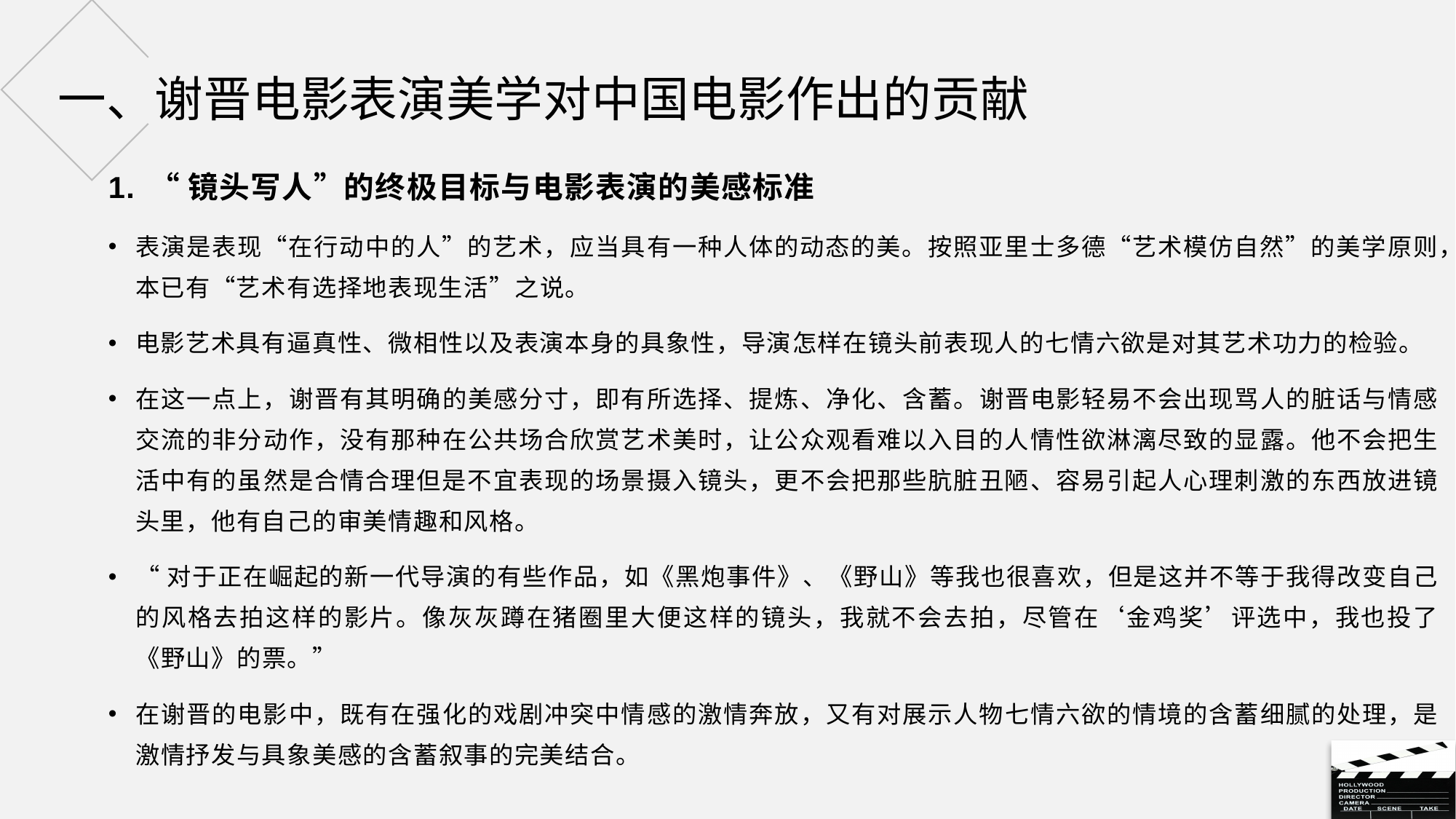

# 一、谢晋电影表演美学对中国电影作出的贡献
“镜头写人”的终极目标与电影表演的美感标准
表演是表现“在行动中的人”的艺术，应当具有一种人体的动态的美。按照亚里士多德“艺术模仿自然”的美学原则，本已有“艺术有选择地表现生活”之说。
电影艺术具有逼真性、微相性以及表演本身的具象性，导演怎样在镜头前表现人的七情六欲是对其艺术功力的检验。
在这一点上，谢晋有其明确的美感分寸，即有所选择、提炼、净化、含蓄。谢晋电影轻易不会出现骂人的脏话与情感交流的非分动作，没有那种在公共场合欣赏艺术美时，让公众观看难以入目的人情性欲淋漓尽致的显露。他不会把生活中有的虽然是合情合理但是不宜表现的场景摄入镜头，更不会把那些肮脏丑陋、容易引起人心理刺激的东西放进镜头里，他有自己的审美情趣和风格。
“对于正在崛起的新一代导演的有些作品，如《黑炮事件》、《野山》等我也很喜欢，但是这并不等于我得改变自己的风格去拍这样的影片。像灰灰蹲在猪圈里大便这样的镜头，我就不会去拍，尽管在‘金鸡奖’评选中，我也投了《野山》的票。”
在谢晋的电影中，既有在强化的戏剧冲突中情感的激情奔放，又有对展示人物七情六欲的情境的含蓄细腻的处理，是激情抒发与具象美感的含蓄叙事的完美结合。